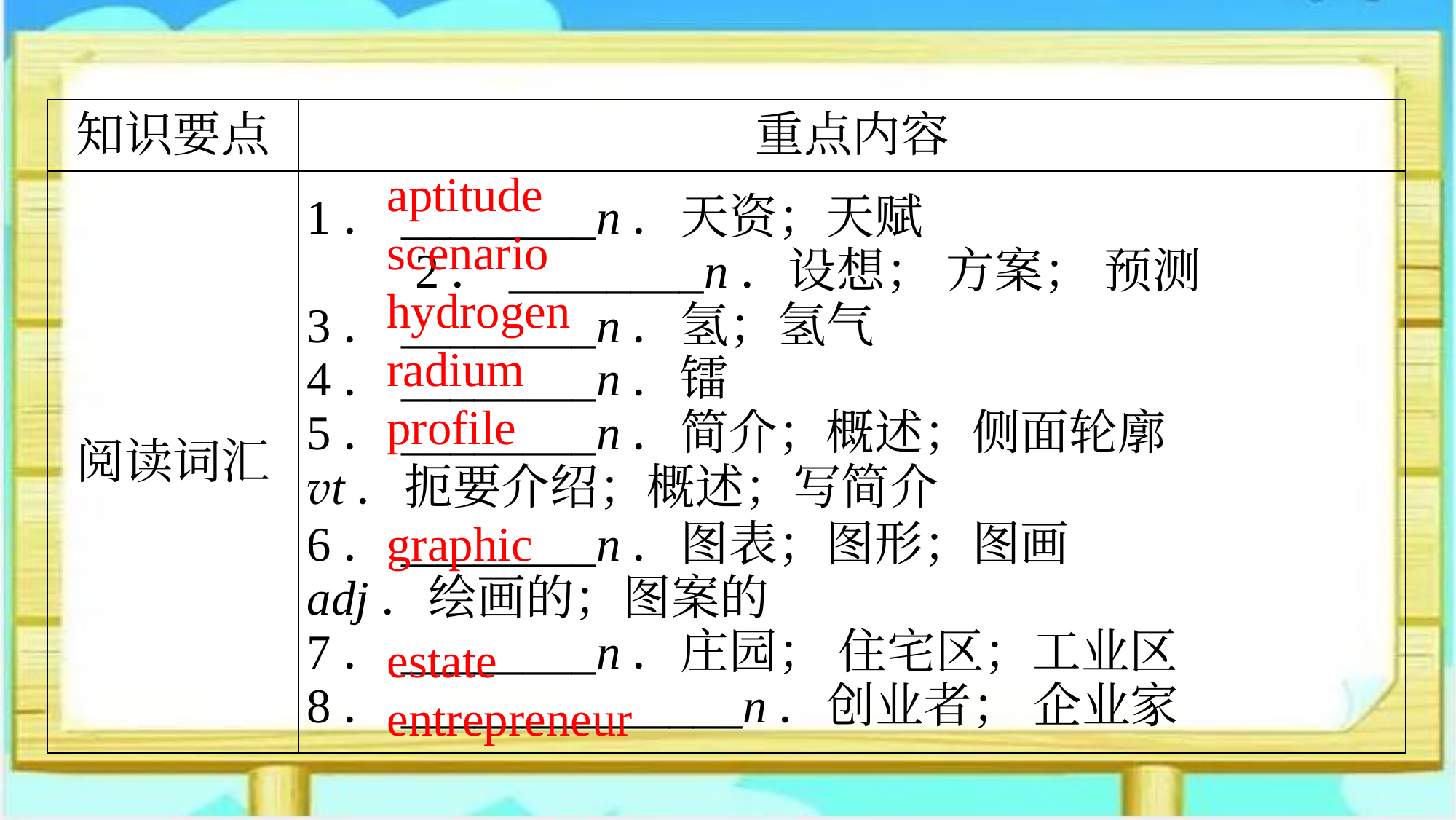

| 知识要点 | 重点内容 |
| --- | --- |
| 阅读词汇 | 1．\_\_\_\_\_\_\_\_n．天资；天赋　　　　　　　　　 　　2．\_\_\_\_\_\_\_\_n．设想； 方案； 预测 3．\_\_\_\_\_\_\_\_n．氢；氢气 4．\_\_\_\_\_\_\_\_n．镭 5．\_\_\_\_\_\_\_\_n．简介；概述；侧面轮廓 vt．扼要介绍；概述；写简介 6．\_\_\_\_\_\_\_\_n．图表；图形；图画 adj．绘画的；图案的 7．\_\_\_\_\_\_\_\_n．庄园； 住宅区；工业区 8．\_\_\_\_\_\_\_\_\_\_\_\_\_\_n．创业者； 企业家 |
aptitude
scenario
hydrogen
radium
profile

graphic

estate
entrepreneur